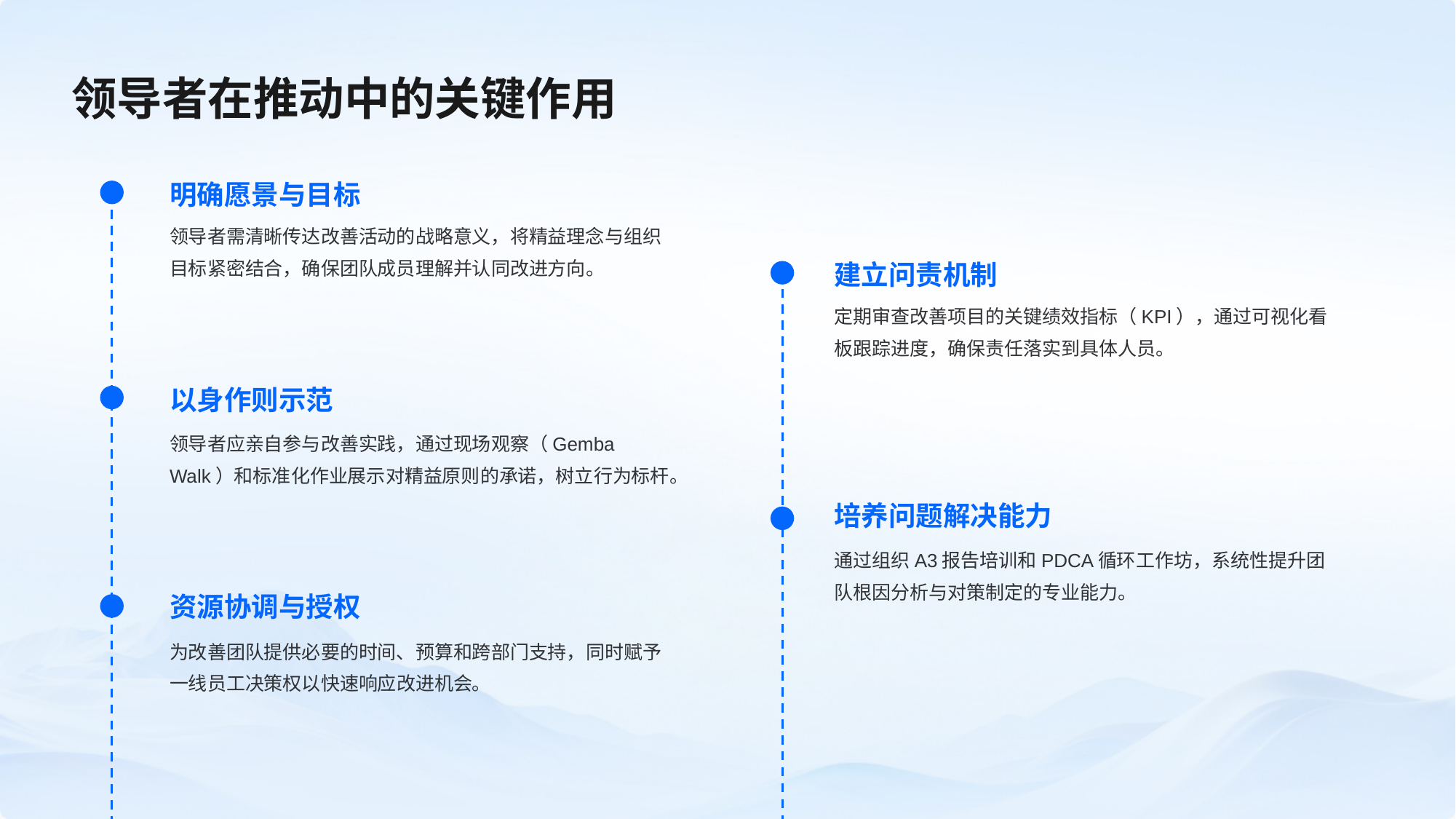

领导者在推动中的关键作用
明确愿景与目标

领导者需清晰传达改善活动的战略意义，将精益理念与组织目标紧密结合，确保团队成员理解并认同改进方向。
建立问责机制

定期审查改善项目的关键绩效指标（KPI），通过可视化看板跟踪进度，确保责任落实到具体人员。
以身作则示范
领导者应亲自参与改善实践，通过现场观察（Gemba Walk）和标准化作业展示对精益原则的承诺，树立行为标杆。
培养问题解决能力

通过组织A3报告培训和PDCA循环工作坊，系统性提升团队根因分析与对策制定的专业能力。
资源协调与授权
为改善团队提供必要的时间、预算和跨部门支持，同时赋予一线员工决策权以快速响应改进机会。